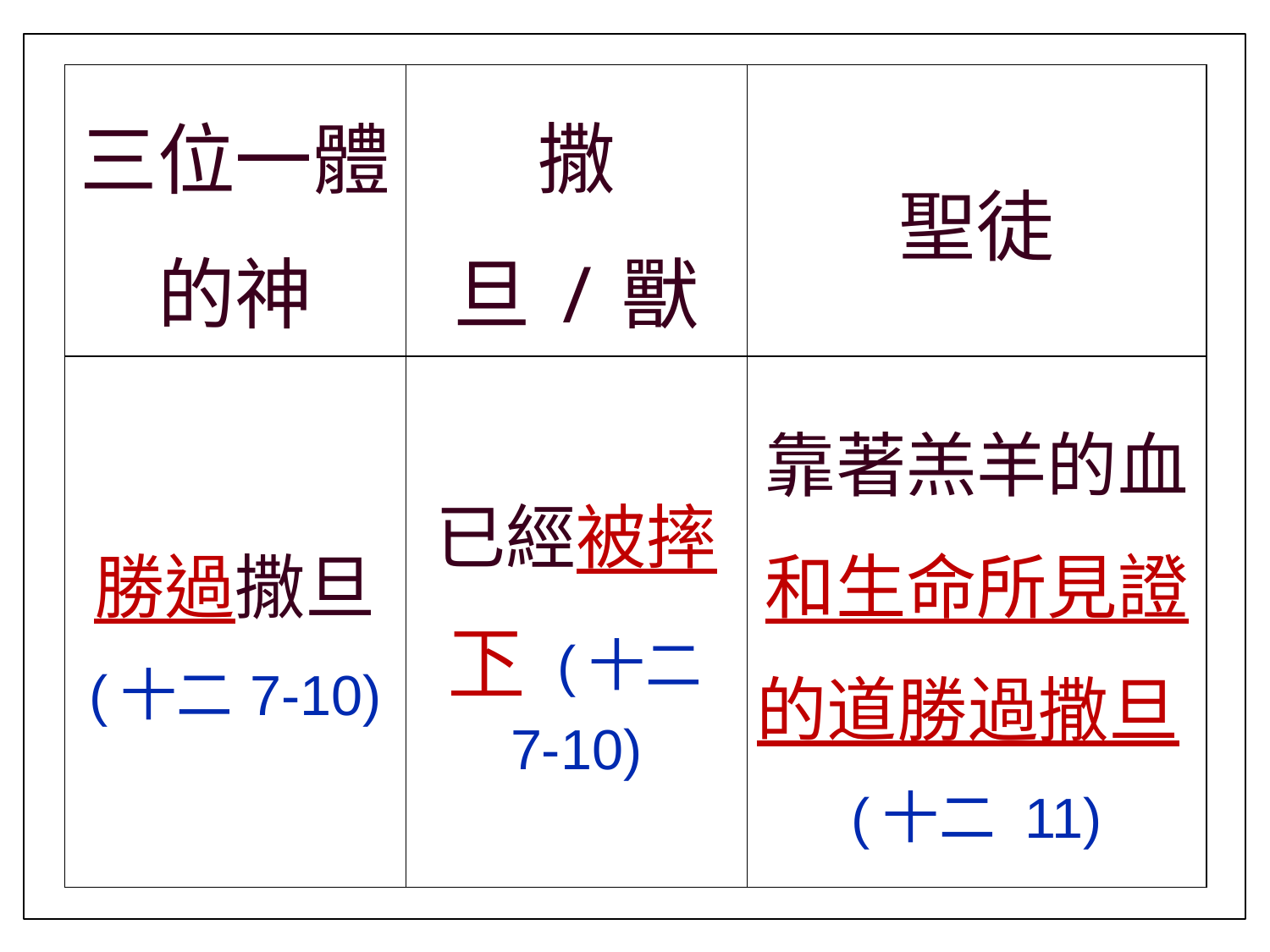

| 三位一體的神 | 撒旦/獸 | 聖徒 |
| --- | --- | --- |
| 勝過撒旦 (十二7-10) | 已經被摔下 (十二 7-10) | 靠著羔羊的血和生命所見證的道勝過撒旦(十二 11) |